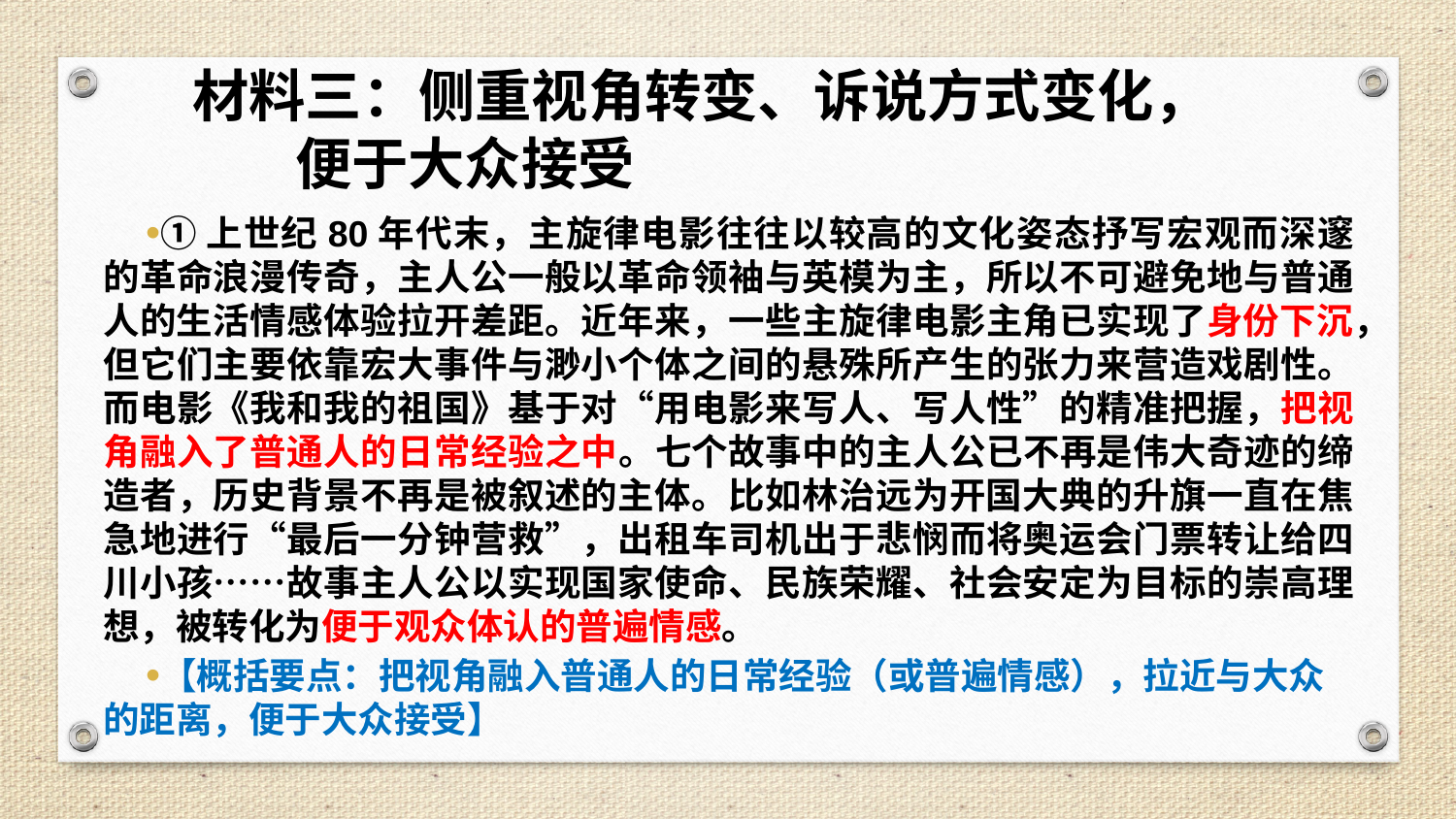

# 材料三：侧重视角转变、诉说方式变化， 便于大众接受
①上世纪80年代末，主旋律电影往往以较高的文化姿态抒写宏观而深邃的革命浪漫传奇，主人公一般以革命领袖与英模为主，所以不可避免地与普通人的生活情感体验拉开差距。近年来，一些主旋律电影主角已实现了身份下沉，但它们主要依靠宏大事件与渺小个体之间的悬殊所产生的张力来营造戏剧性。而电影《我和我的祖国》基于对“用电影来写人、写人性”的精准把握，把视角融入了普通人的日常经验之中。七个故事中的主人公已不再是伟大奇迹的缔造者，历史背景不再是被叙述的主体。比如林治远为开国大典的升旗一直在焦急地进行“最后一分钟营救”，出租车司机出于悲悯而将奥运会门票转让给四川小孩……故事主人公以实现国家使命、民族荣耀、社会安定为目标的崇高理想，被转化为便于观众体认的普遍情感。
【概括要点：把视角融入普通人的日常经验（或普遍情感），拉近与大众的距离，便于大众接受】